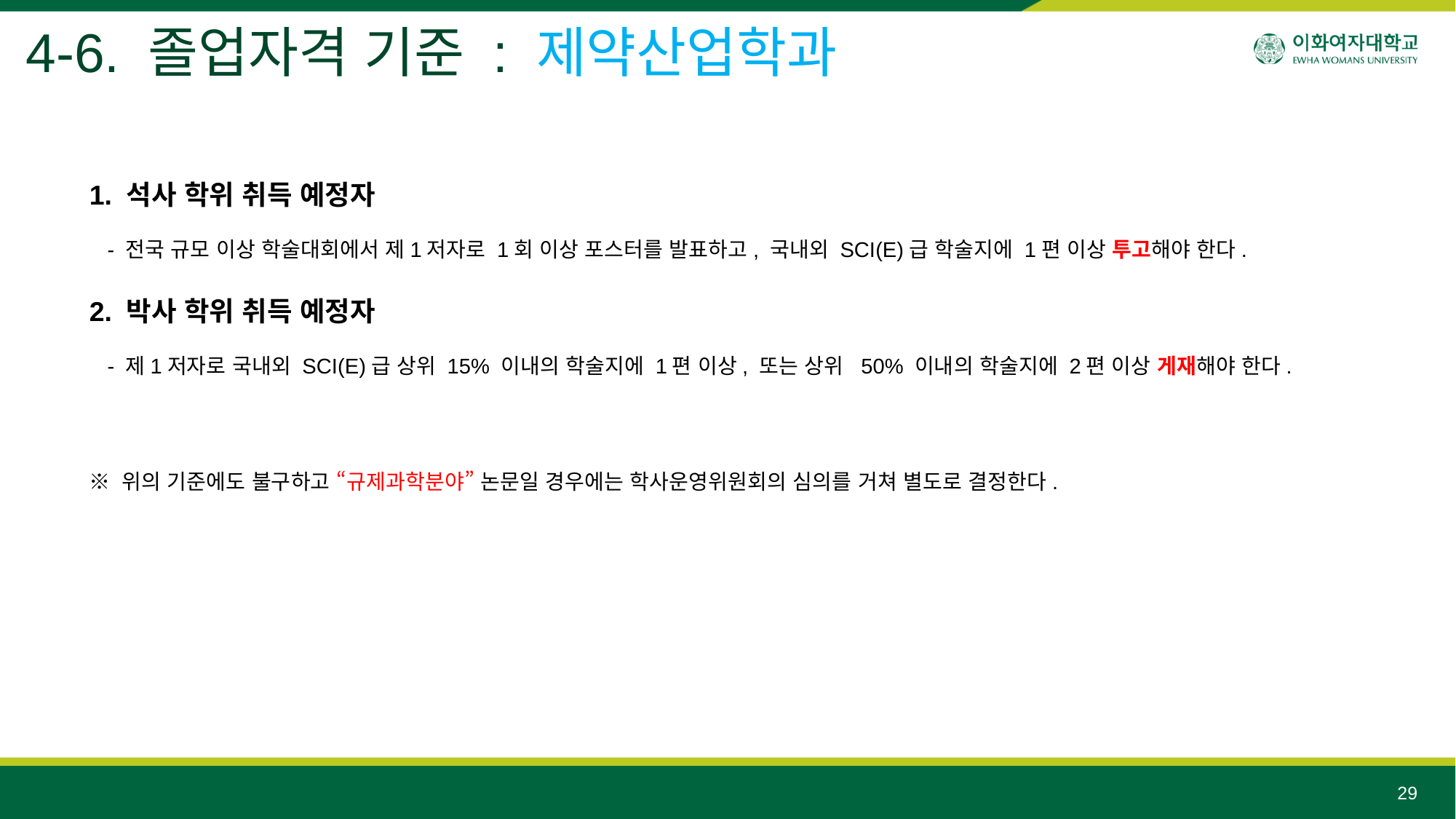

4-6. 졸업자격 기준 : 제약산업학과
1. 석사 학위 취득 예정자
   - 전국 규모 이상 학술대회에서 제1저자로 1회 이상 포스터를 발표하고, 국내외 SCI(E)급 학술지에 1편 이상 투고해야 한다.
2. 박사 학위 취득 예정자
   - 제1저자로 국내외 SCI(E)급 상위 15% 이내의 학술지에 1편 이상, 또는 상위  50% 이내의 학술지에 2편 이상 게재해야 한다.

※ 위의 기준에도 불구하고 “규제과학분야” 논문일 경우에는 학사운영위원회의 심의를 거쳐 별도로 결정한다.

29